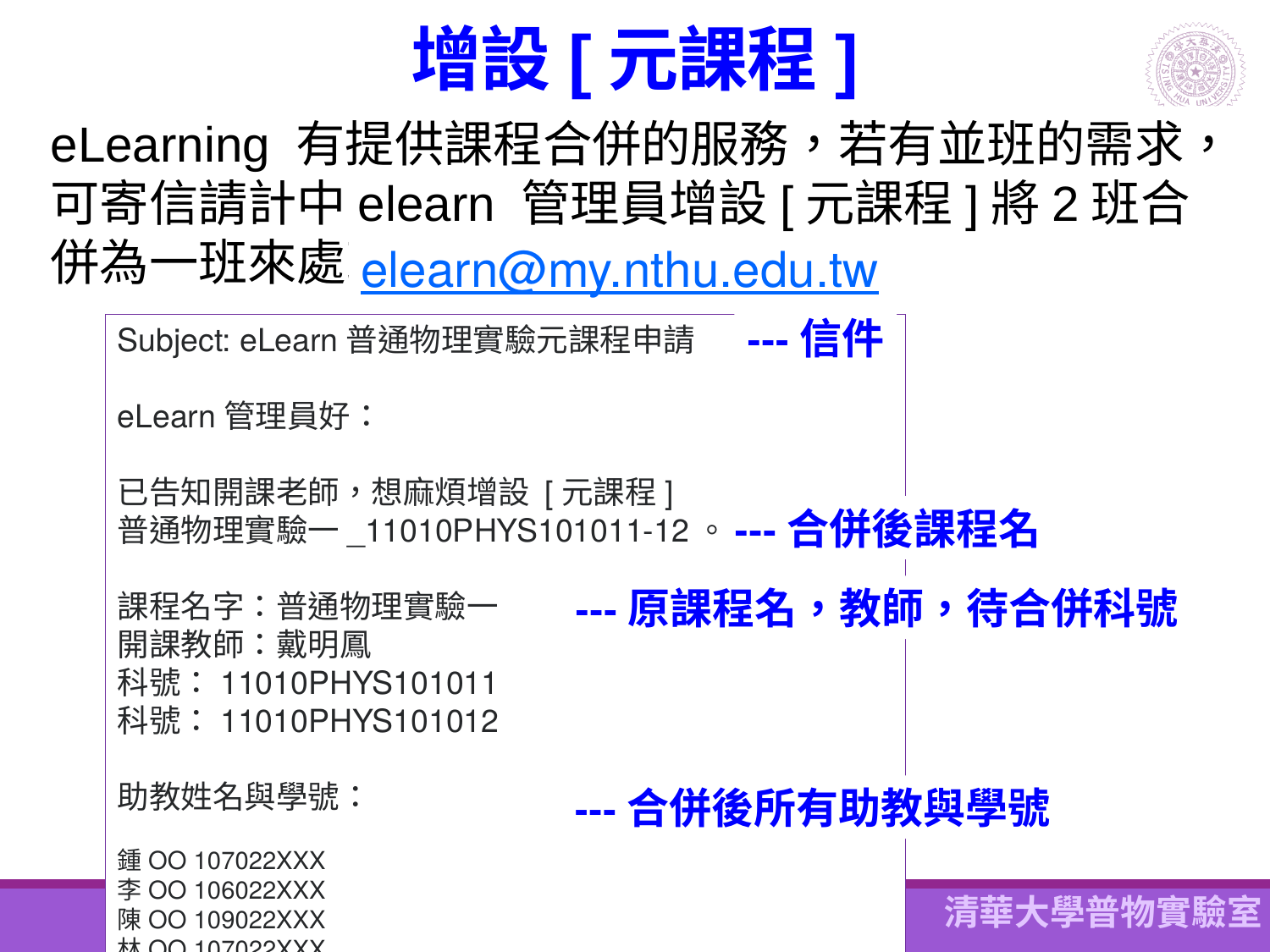

# 增設[元課程]
eLearning 有提供課程合併的服務，若有並班的需求，可寄信請計中elearn 管理員增設[元課程]將2班合併為一班來處理。
elearn@my.nthu.edu.tw
---信件
Subject: eLearn普通物理實驗元課程申請
eLearn管理員好：
已告知開課老師，想麻煩增設 [元課程]
普通物理實驗一_11010PHYS101011-12。
課程名字：普通物理實驗一
開課教師：戴明鳳
科號：11010PHYS101011
科號：11010PHYS101012
助教姓名與學號：
鍾OO 107022XXX
李OO 106022XXX
陳OO 109022XXX
林OO 107022XXX
陳OO 107022XXX
謝謝
     敬上
---合併後課程名
---原課程名，教師，待合併科號
---合併後所有助教與學號